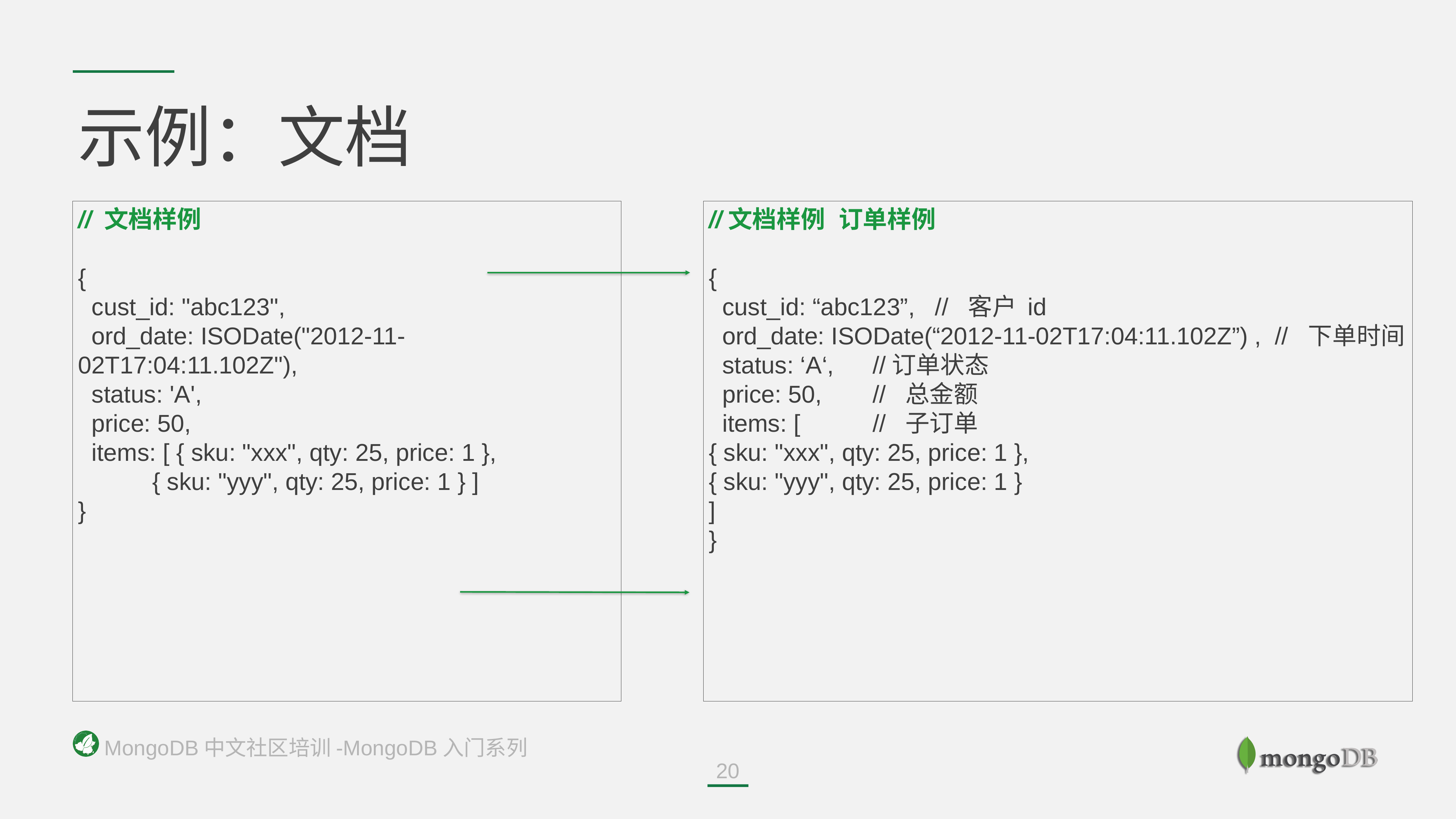

示例：文档
// 文档样例

{
  cust_id: "abc123",
  ord_date: ISODate("2012-11-02T17:04:11.102Z"),
  status: 'A',
  price: 50,
  items: [ { sku: "xxx", qty: 25, price: 1 },
           { sku: "yyy", qty: 25, price: 1 } ]
}

//文档样例  订单样例

{
  cust_id: “abc123”,   //  客户 id
  ord_date: ISODate(“2012-11-02T17:04:11.102Z”) ,  //  下单时间
  status: ‘A‘,     	//订单状态
  price: 50,   	//  总金额
  items: [    	//  子订单
{ sku: "xxx", qty: 25, price: 1 },
{ sku: "yyy", qty: 25, price: 1 }
]
}